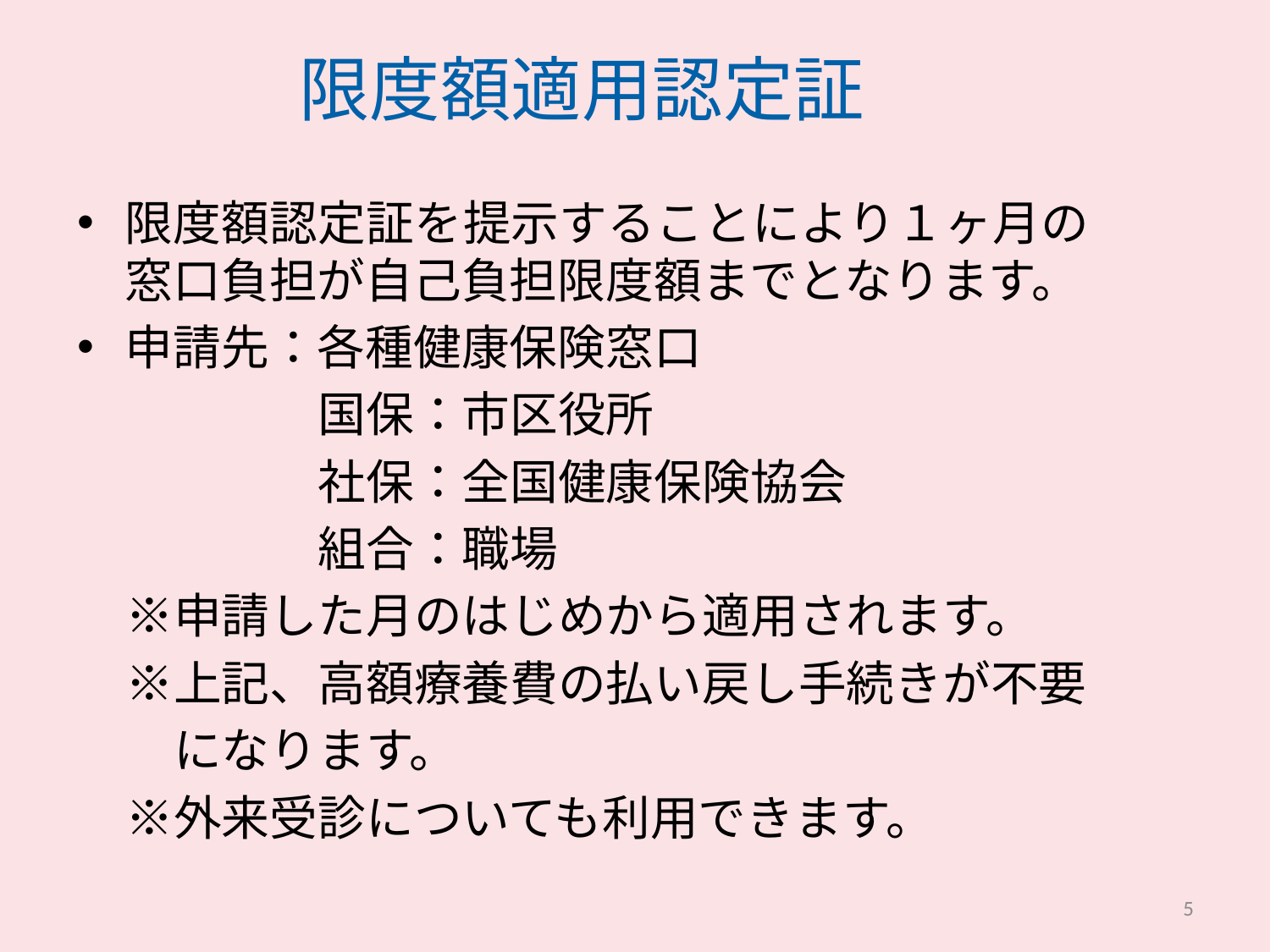

# 限度額適用認定証
限度額認定証を提示することにより１ヶ月の窓口負担が自己負担限度額までとなります。
申請先：各種健康保険窓口
　　　　　国保：市区役所
　　　　　社保：全国健康保険協会
　　　　　組合：職場
　※申請した月のはじめから適用されます。
　※上記、高額療養費の払い戻し手続きが不要
　　になります。
　※外来受診についても利用できます。
5